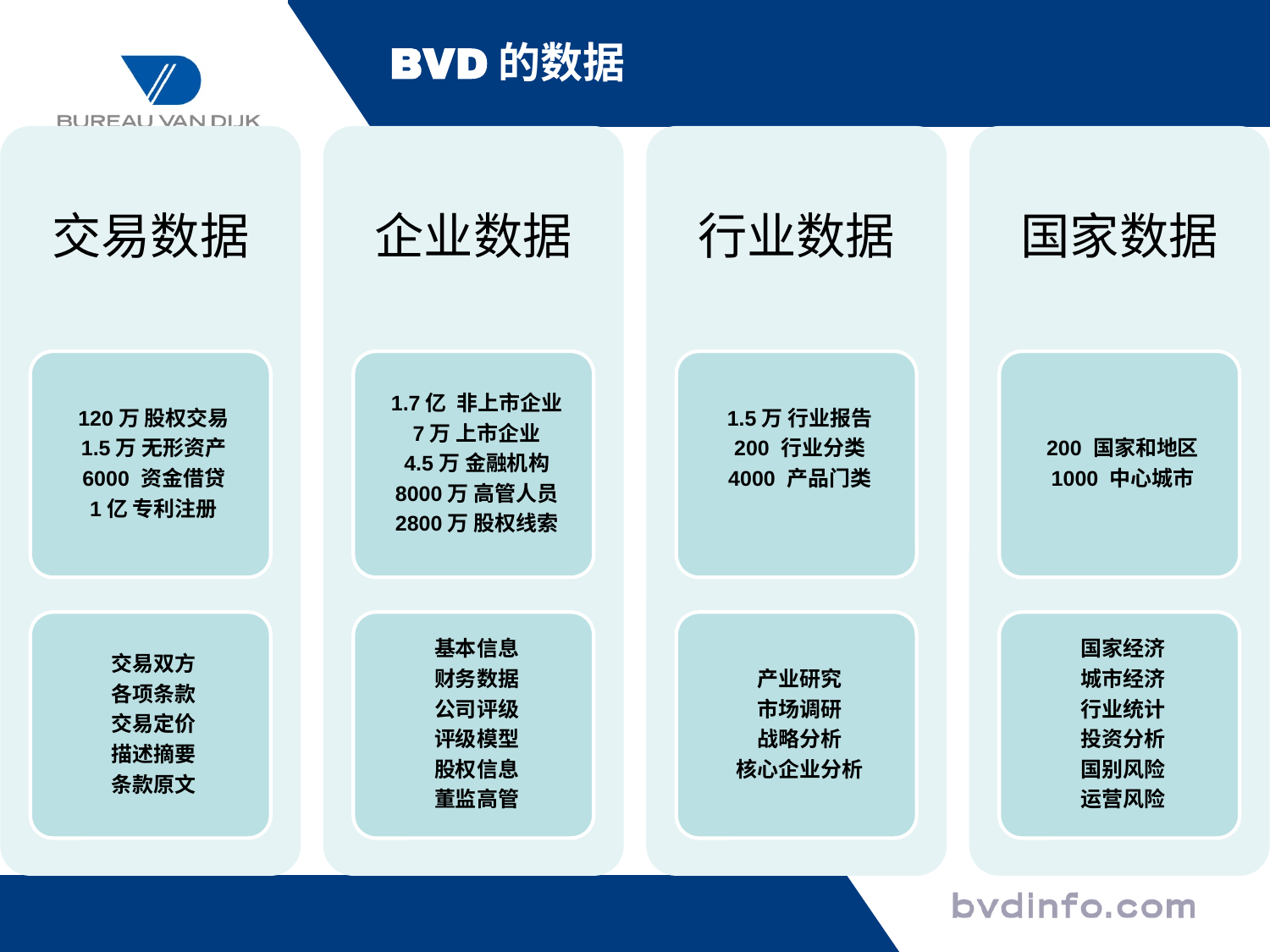

BVD的数据
交易数据
120万 股权交易
1.5万 无形资产
6000 资金借贷
1亿 专利注册
交易双方
各项条款
交易定价
描述摘要
条款原文
企业数据
1.7亿  非上市企业
7万 上市企业
4.5万 金融机构
8000万 高管人员
2800万 股权线索
基本信息
财务数据
公司评级
评级模型
股权信息
董监高管
行业数据
1.5万 行业报告
200 行业分类
4000 产品门类

产业研究
市场调研
战略分析
核心企业分析
国家数据
200 国家和地区
1000 中心城市
国家经济
城市经济
行业统计
投资分析
国别风险
运营风险